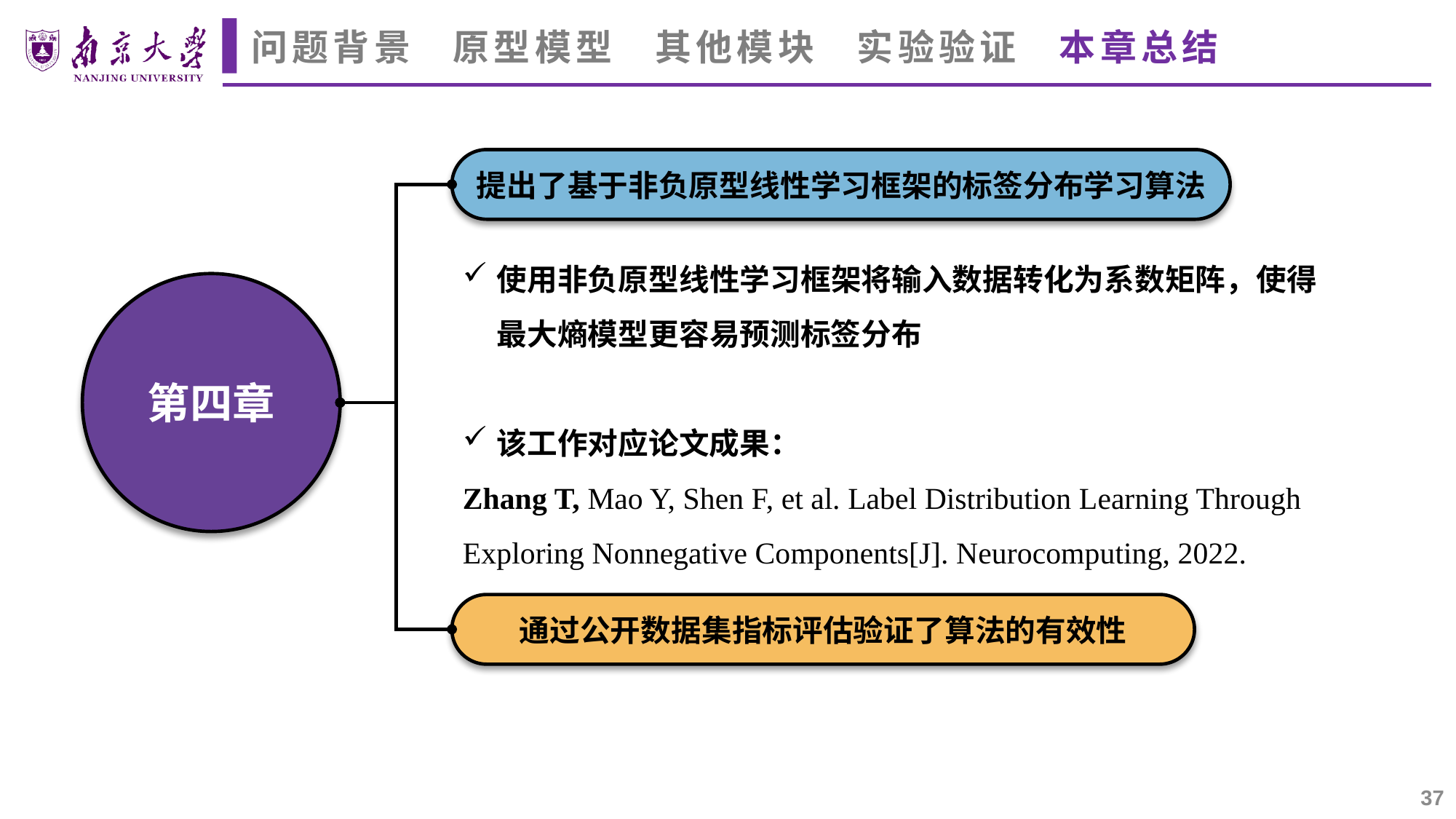

问题背景   原型模型   其他模块   实验验证   本章总结
提出了基于非负原型线性学习框架的标签分布学习算法
使用非负原型线性学习框架将输入数据转化为系数矩阵，使得最大熵模型更容易预测标签分布

该工作对应论文成果：
Zhang T, Mao Y, Shen F, et al. Label Distribution Learning Through Exploring Nonnegative Components[J]. Neurocomputing, 2022.

第四章
通过公开数据集指标评估验证了算法的有效性
37